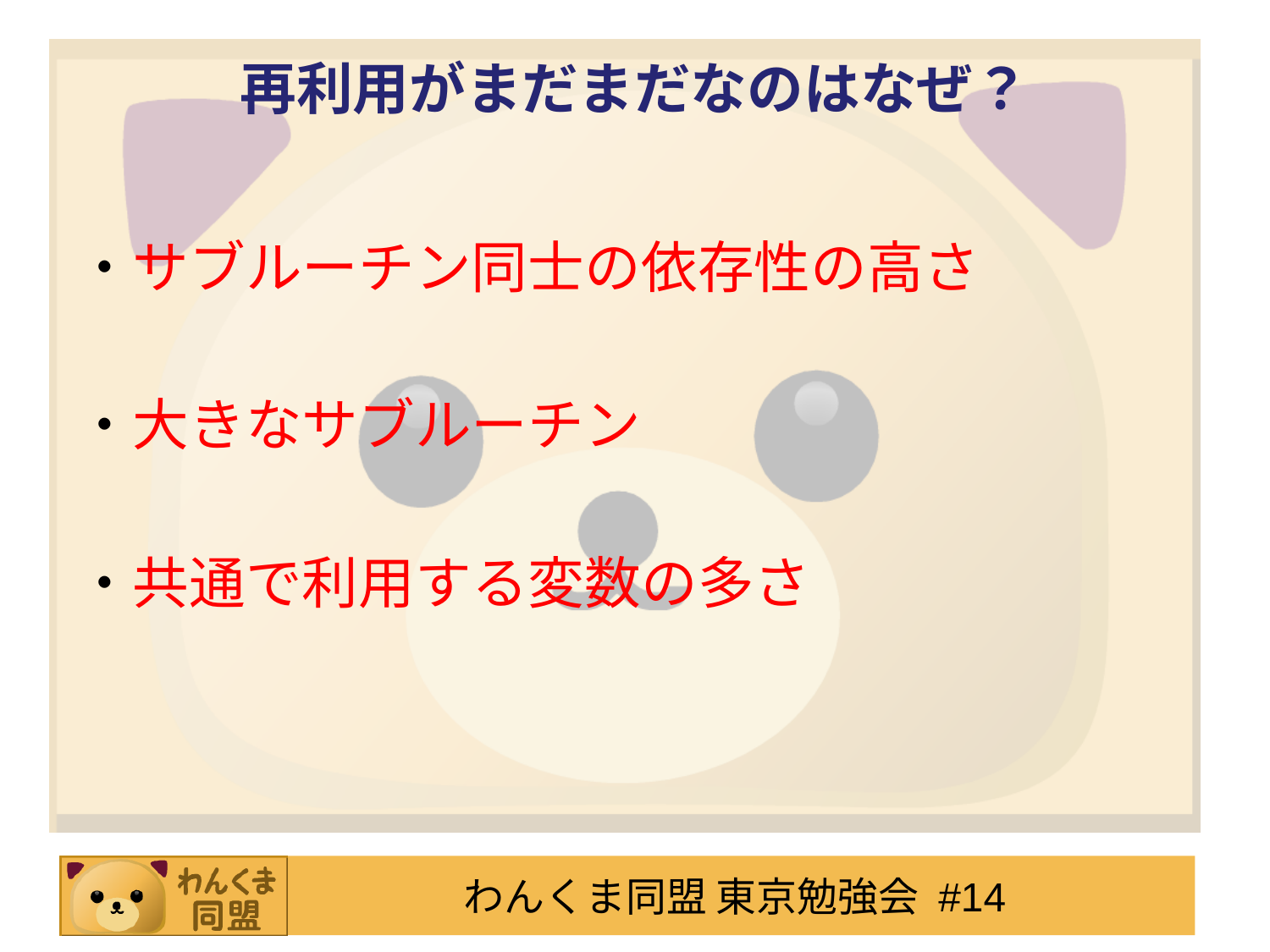

# 再利用がまだまだなのはなぜ？

・サブルーチン同士の依存性の高さ

・大きなサブルーチン

・共通で利用する変数の多さ